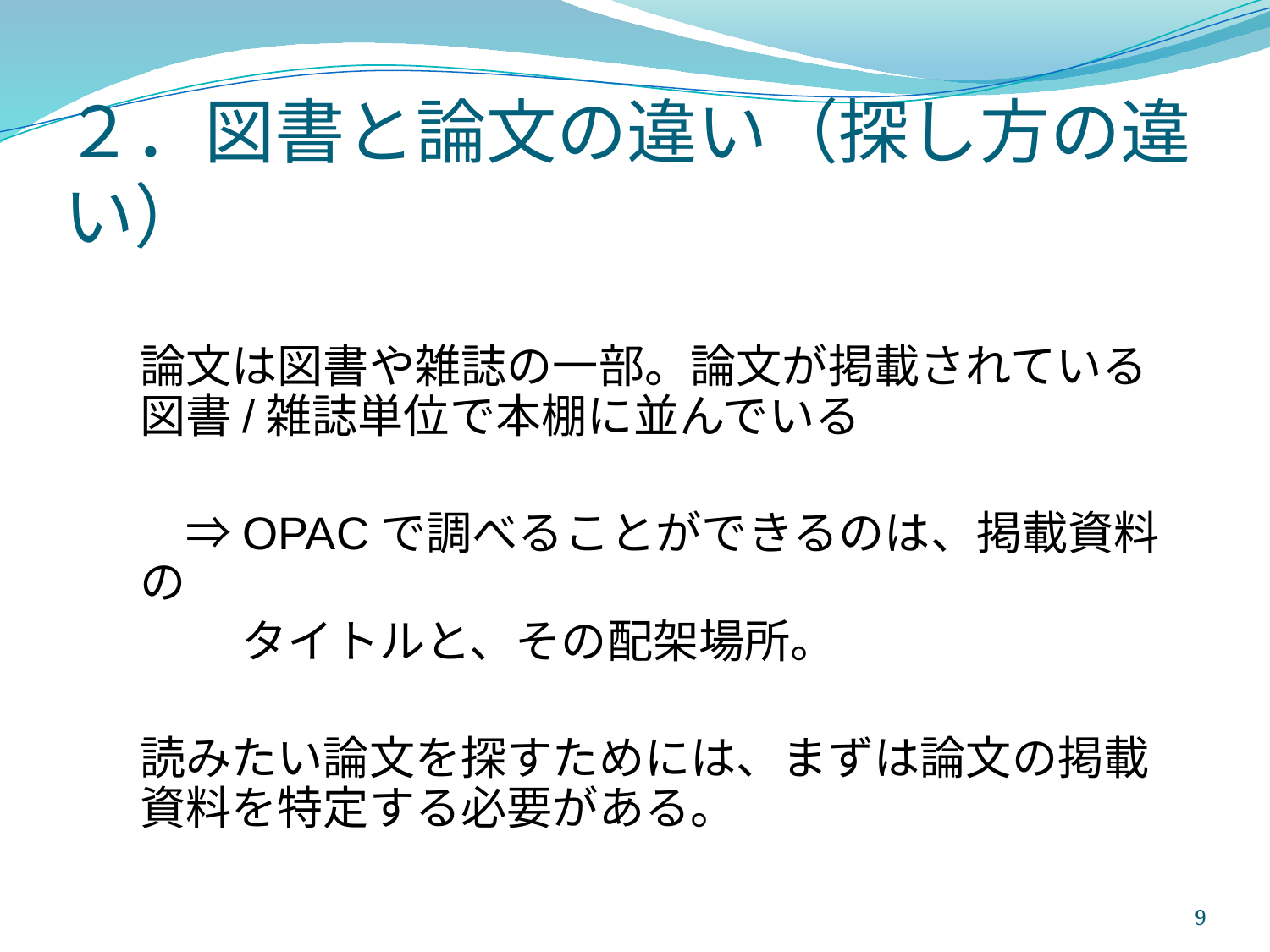

# ２．図書と論文の違い（探し方の違い）

論文は図書や雑誌の一部。論文が掲載されている図書/雑誌単位で本棚に並んでいる

　⇒OPACで調べることができるのは、掲載資料の
　　 タイトルと、その配架場所。

読みたい論文を探すためには、まずは論文の掲載資料を特定する必要がある。
9